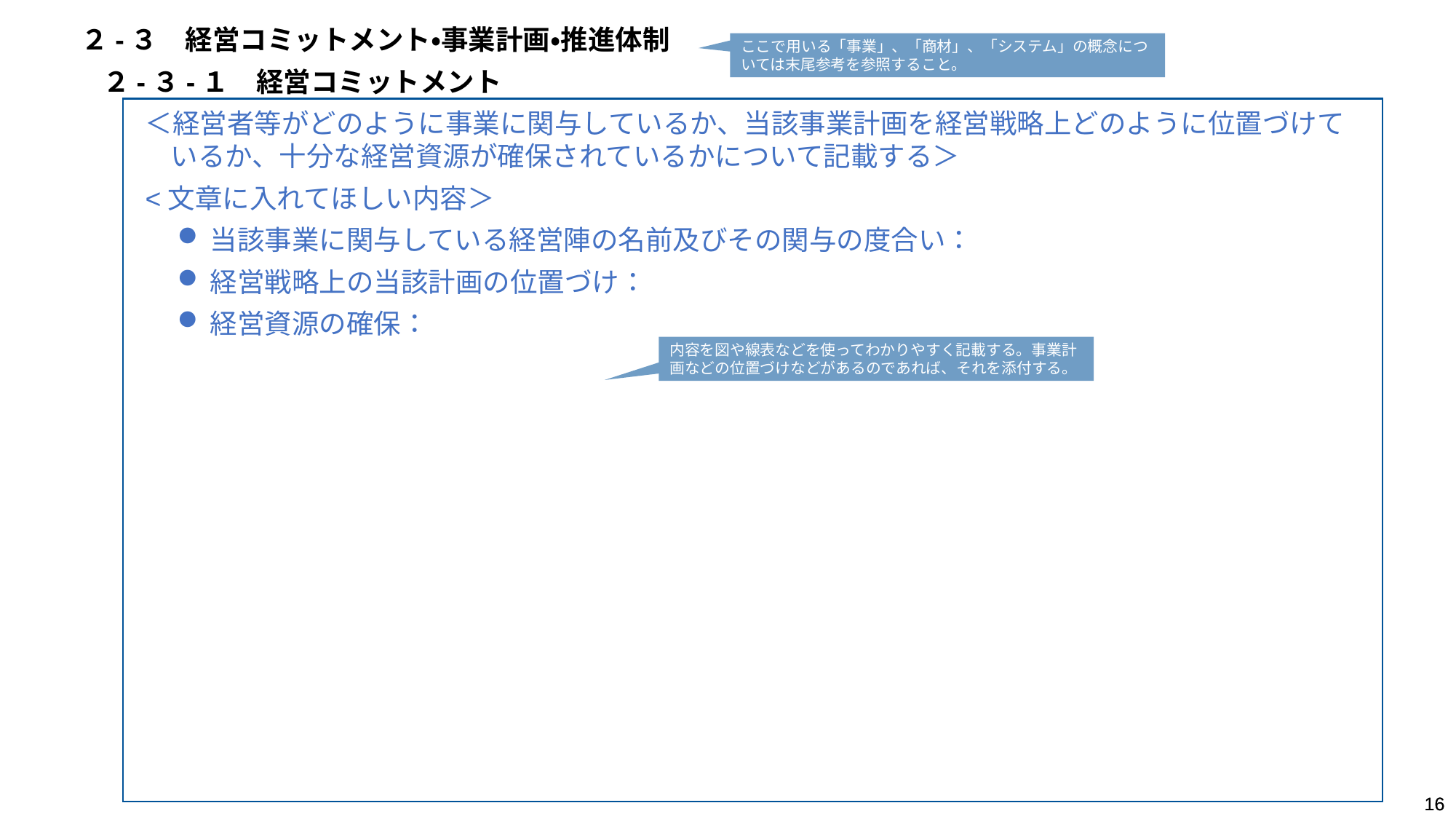

２-３　経営コミットメント・事業計画・推進体制
２-３-１　経営コミットメント
＜経営者等がどのように事業に関与しているか、当該事業計画を経営戦略上どのように位置づけているか、十分な経営資源が確保されているかについて記載する＞
<文章に入れてほしい内容＞
当該事業に関与している経営陣の名前及びその関与の度合い：
経営戦略上の当該計画の位置づけ：
経営資源の確保：
ここで用いる「事業」、「商材」、「システム」の概念については末尾参考を参照すること。

内容を図や線表などを使ってわかりやすく記載する。事業計画などの位置づけなどがあるのであれば、それを添付する。
16